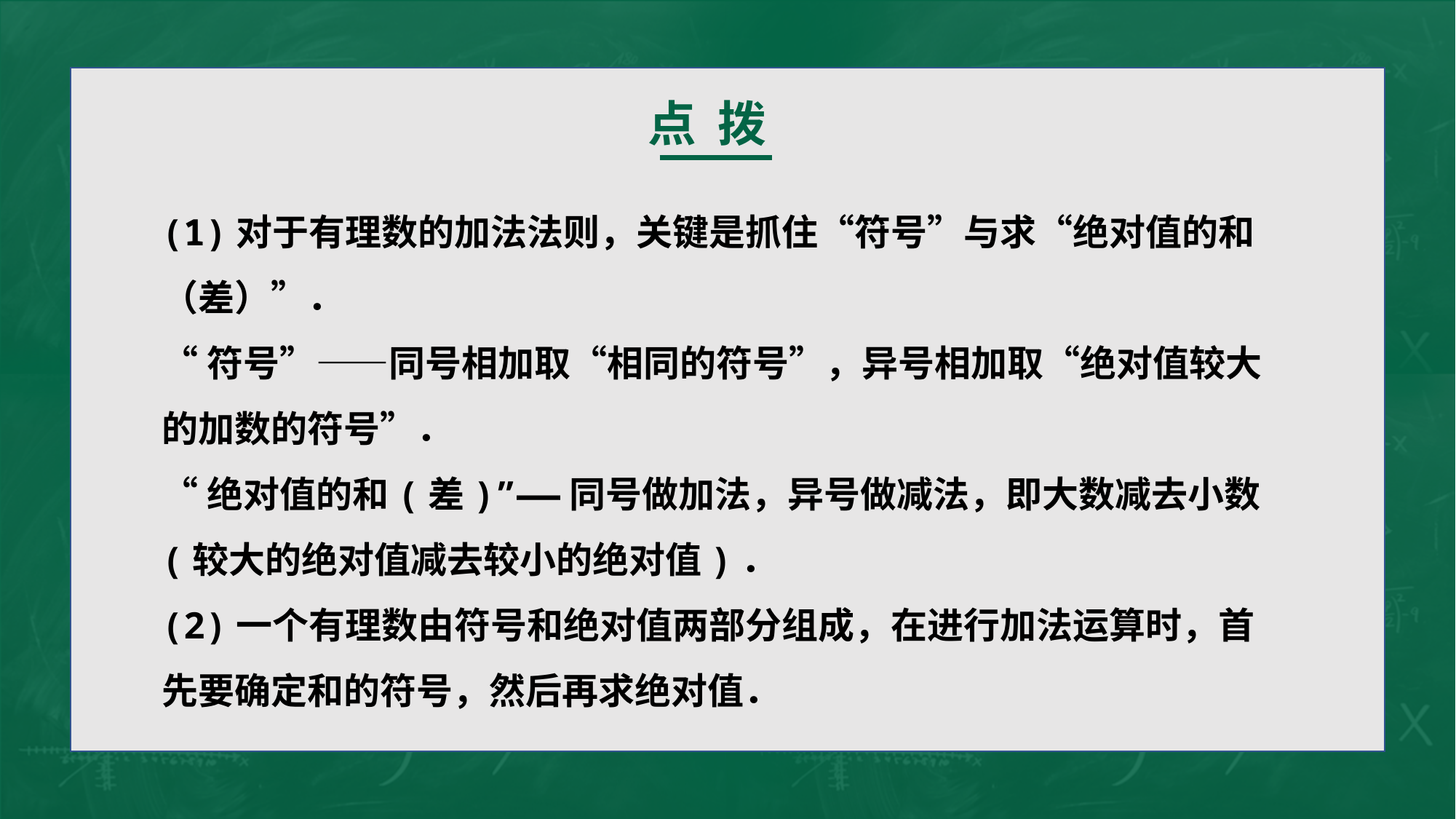

点  拨
(1)对于有理数的加法法则，关键是抓住“符号”与求“绝对值的和（差）”．
“符号”——同号相加取“相同的符号”，异号相加取“绝对值较大的加数的符号”．
“绝对值的和(差)”——同号做加法，异号做减法，即大数减去小数(较大的绝对值减去较小的绝对值)．
(2)一个有理数由符号和绝对值两部分组成，在进行加法运算时，首先要确定和的符号，然后再求绝对值．